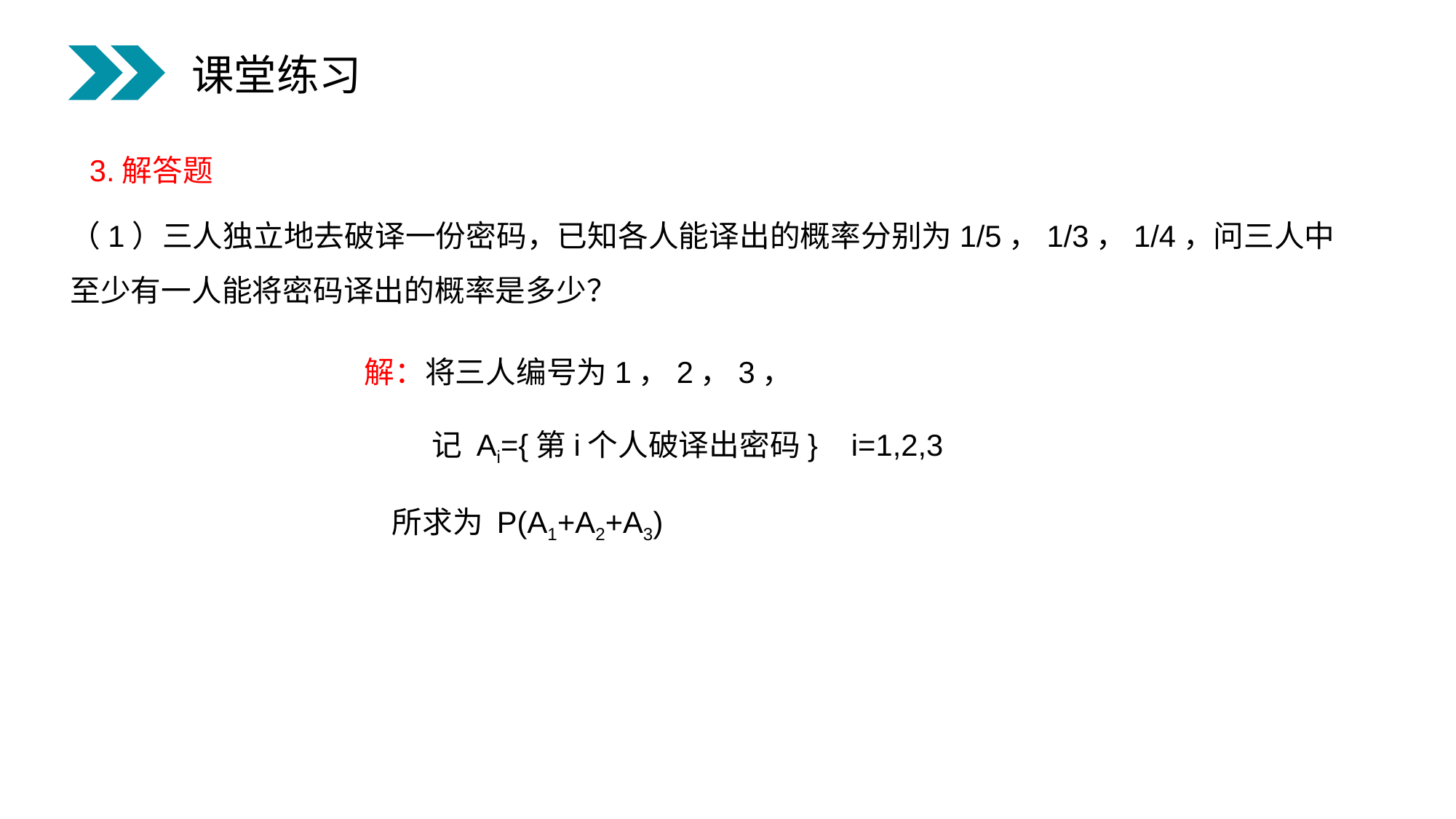

课堂练习
3.解答题
（1）三人独立地去破译一份密码，已知各人能译出的概率分别为1/5，1/3，1/4，问三人中至少有一人能将密码译出的概率是多少？

解：将三人编号为1，2，3，
         记 Ai={第i个人破译出密码}    i=1,2,3
   所求为 P(A1+A2+A3)